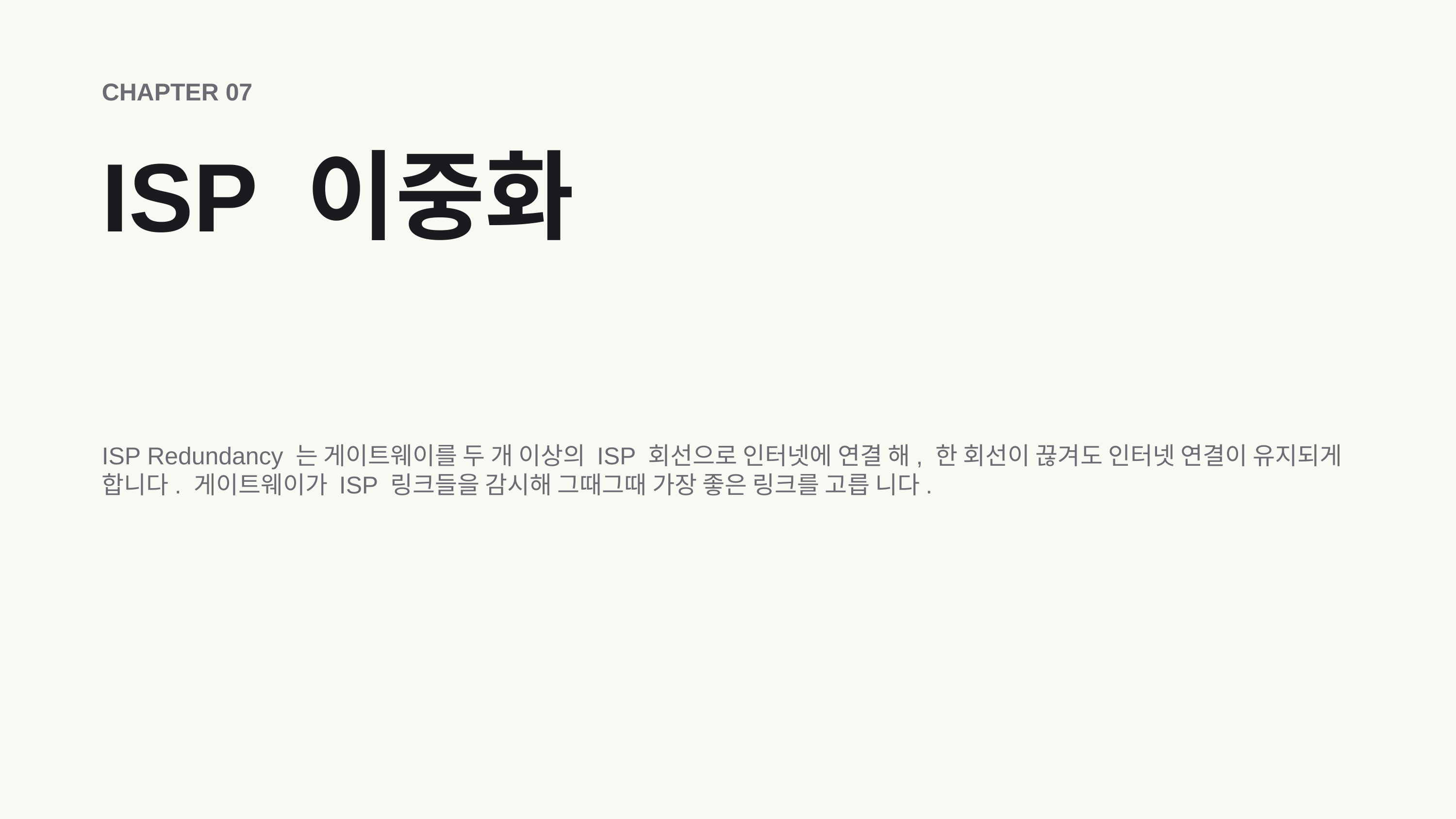

CHAPTER 07
ISP 이중화
ISP Redundancy 는 게이트웨이를 두 개 이상의 ISP 회선으로 인터넷에 연결 해, 한 회선이 끊겨도 인터넷 연결이 유지되게 합니다. 게이트웨이가 ISP 링크들을 감시해 그때그때 가장 좋은 링크를 고릅 니다.